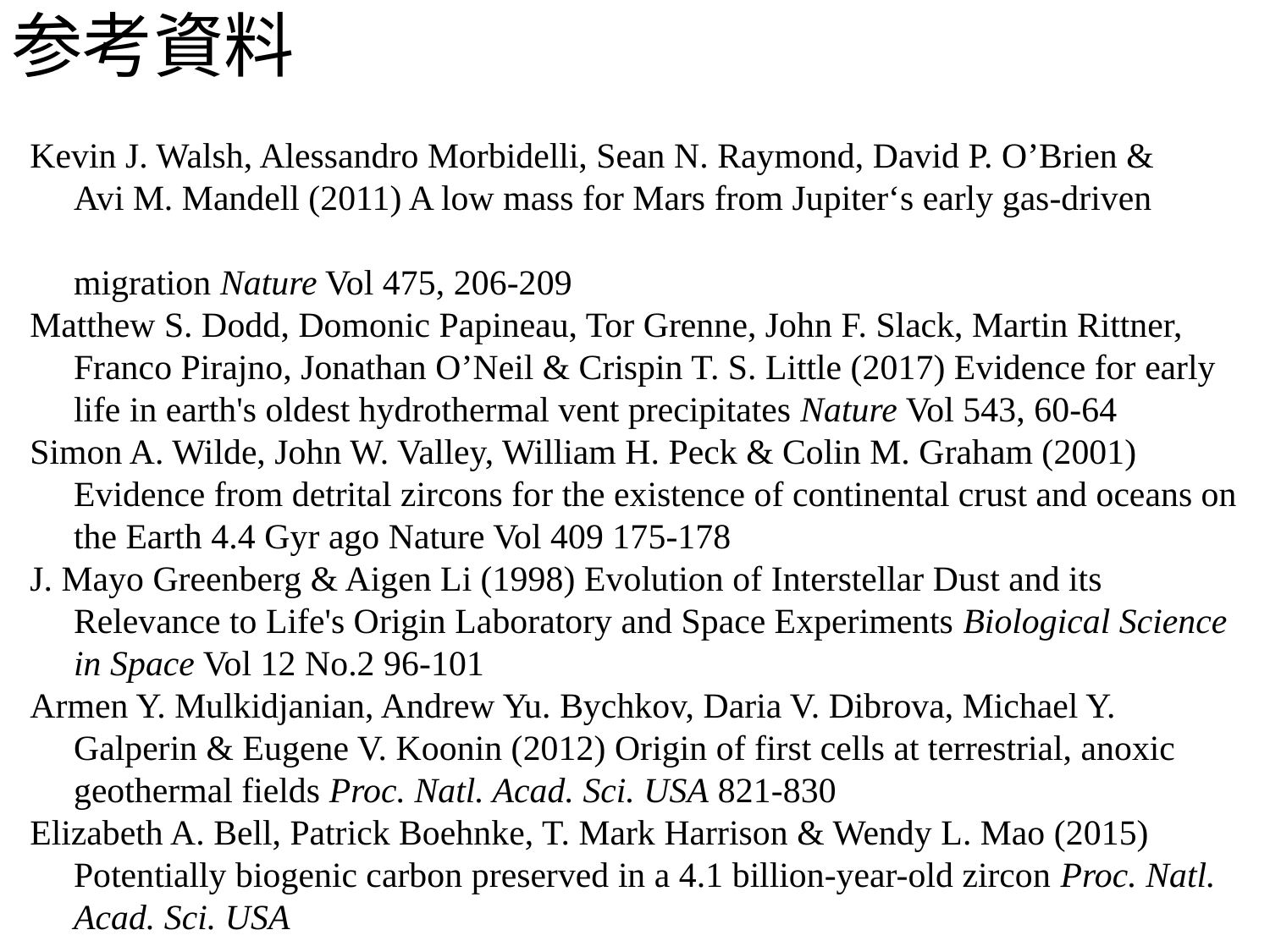

参考資料
Kevin J. Walsh, Alessandro Morbidelli, Sean N. Raymond, David P. O’Brien &
　Avi M. Mandell (2011) A low mass for Mars from Jupiter‘s early gas-driven
　migration Nature Vol 475, 206-209
Matthew S. Dodd, Domonic Papineau, Tor Grenne, John F. Slack, Martin Rittner,
　Franco Pirajno, Jonathan O’Neil & Crispin T. S. Little (2017) Evidence for early
　life in earth's oldest hydrothermal vent precipitates Nature Vol 543, 60-64
Simon A. Wilde, John W. Valley, William H. Peck & Colin M. Graham (2001)
　Evidence from detrital zircons for the existence of continental crust and oceans on
　the Earth 4.4 Gyr ago Nature Vol 409 175-178
J. Mayo Greenberg & Aigen Li (1998) Evolution of Interstellar Dust and its
　Relevance to Life's Origin Laboratory and Space Experiments Biological Science
　in Space Vol 12 No.2 96-101
Armen Y. Mulkidjanian, Andrew Yu. Bychkov, Daria V. Dibrova, Michael Y.
　Galperin & Eugene V. Koonin (2012) Origin of first cells at terrestrial, anoxic
　geothermal fields Proc. Natl. Acad. Sci. USA 821-830
Elizabeth A. Bell, Patrick Boehnke, T. Mark Harrison & Wendy L. Mao (2015)
　Potentially biogenic carbon preserved in a 4.1 billion-year-old zircon Proc. Natl.
　Acad. Sci. USA